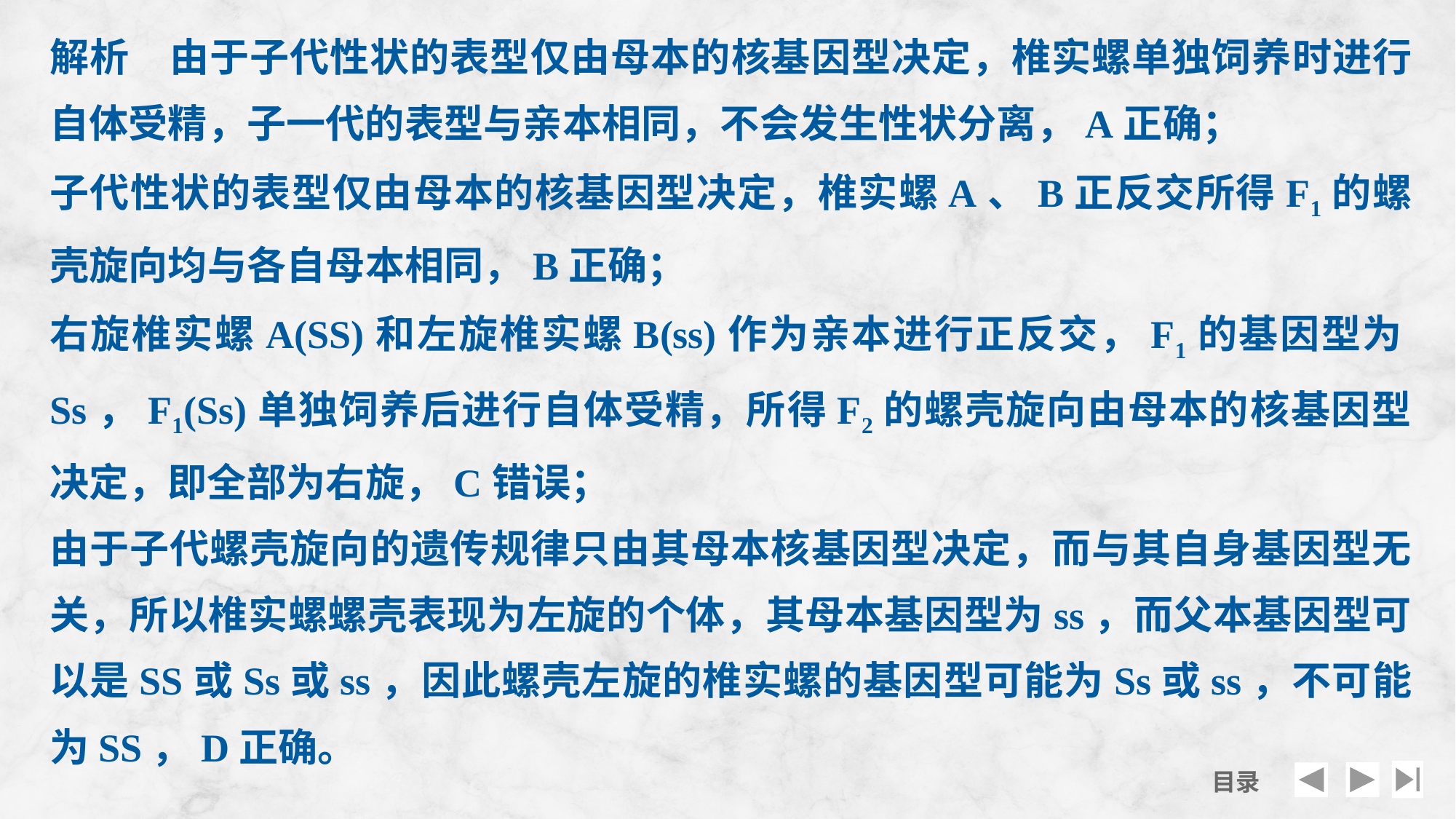

解析　由于子代性状的表型仅由母本的核基因型决定，椎实螺单独饲养时进行自体受精，子一代的表型与亲本相同，不会发生性状分离，A正确；
子代性状的表型仅由母本的核基因型决定，椎实螺A、B正反交所得F1的螺壳旋向均与各自母本相同，B正确；
右旋椎实螺A(SS)和左旋椎实螺B(ss)作为亲本进行正反交，F1的基因型为Ss，F1(Ss)单独饲养后进行自体受精，所得F2的螺壳旋向由母本的核基因型决定，即全部为右旋，C错误；
由于子代螺壳旋向的遗传规律只由其母本核基因型决定，而与其自身基因型无关，所以椎实螺螺壳表现为左旋的个体，其母本基因型为ss，而父本基因型可以是SS或Ss或ss，因此螺壳左旋的椎实螺的基因型可能为Ss或ss，不可能为SS，D正确。